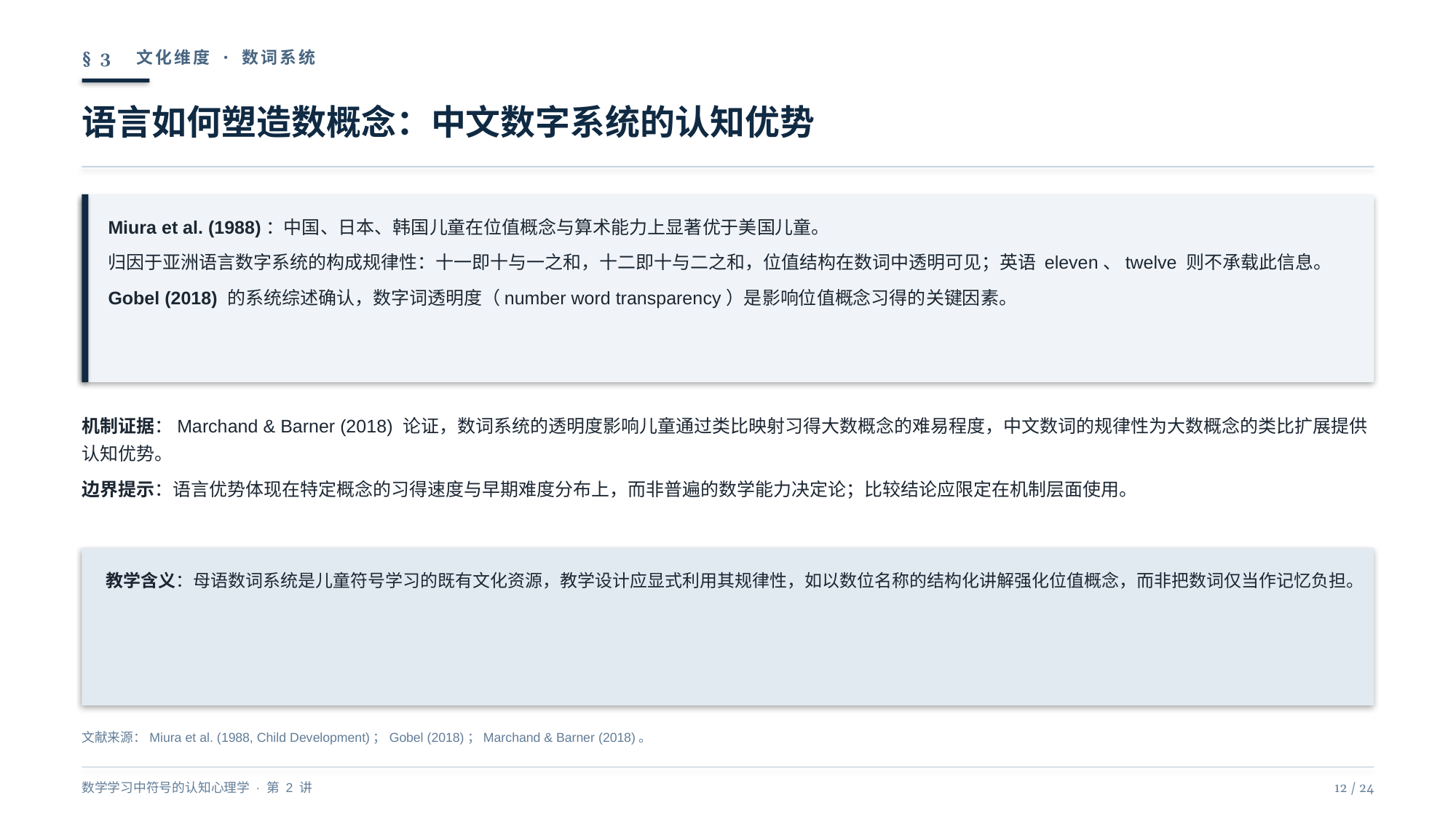

§ 3　文化维度 · 数词系统

语言如何塑造数概念：中文数字系统的认知优势

Miura et al. (1988)：中国、日本、韩国儿童在位值概念与算术能力上显著优于美国儿童。
归因于亚洲语言数字系统的构成规律性：十一即十与一之和，十二即十与二之和，位值结构在数词中透明可见；英语 eleven、twelve 则不承载此信息。
Gobel (2018) 的系统综述确认，数字词透明度（number word transparency）是影响位值概念习得的关键因素。
机制证据：Marchand & Barner (2018) 论证，数词系统的透明度影响儿童通过类比映射习得大数概念的难易程度，中文数词的规律性为大数概念的类比扩展提供认知优势。
边界提示：语言优势体现在特定概念的习得速度与早期难度分布上，而非普遍的数学能力决定论；比较结论应限定在机制层面使用。

教学含义：母语数词系统是儿童符号学习的既有文化资源，教学设计应显式利用其规律性，如以数位名称的结构化讲解强化位值概念，而非把数词仅当作记忆负担。
文献来源：Miura et al. (1988, Child Development)；Gobel (2018)；Marchand & Barner (2018)。

数学学习中符号的认知心理学 · 第 2 讲
12 / 24